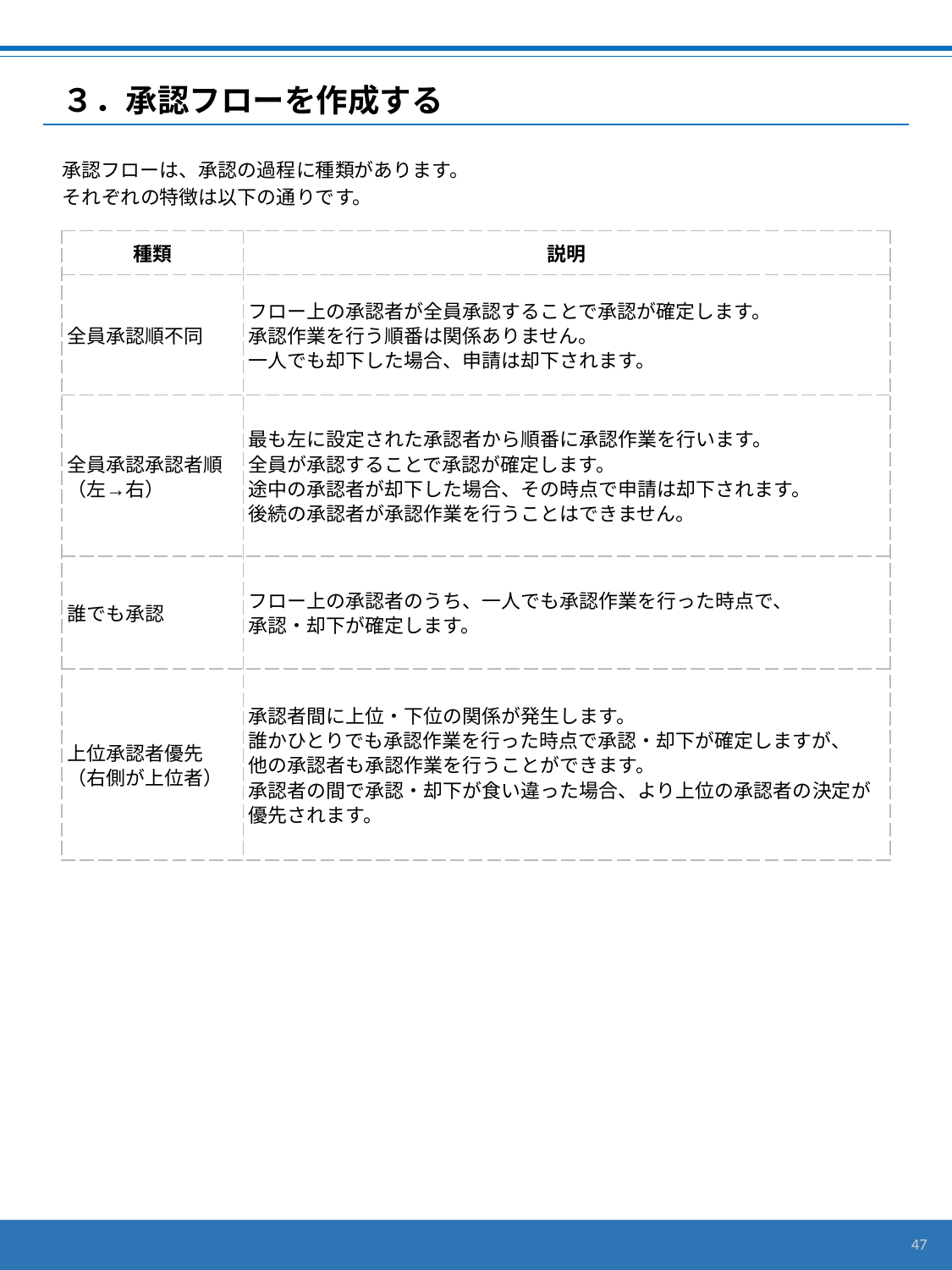

# ３．承認フローを作成する
承認フローは、承認の過程に種類があります。
それぞれの特徴は以下の通りです。
| 種類 | 説明 |
| --- | --- |
| 全員承認順不同 | フロー上の承認者が全員承認することで承認が確定します。 承認作業を行う順番は関係ありません。 一人でも却下した場合、申請は却下されます。 |
| 全員承認承認者順（左→右） | 最も左に設定された承認者から順番に承認作業を行います。 全員が承認することで承認が確定します。 途中の承認者が却下した場合、その時点で申請は却下されます。 後続の承認者が承認作業を行うことはできません。 |
| 誰でも承認 | フロー上の承認者のうち、一人でも承認作業を行った時点で、 承認・却下が確定します。 |
| 上位承認者優先（右側が上位者） | 承認者間に上位・下位の関係が発生します。 誰かひとりでも承認作業を行った時点で承認・却下が確定しますが、 他の承認者も承認作業を行うことができます。 承認者の間で承認・却下が食い違った場合、より上位の承認者の決定が優先されます。 |
47